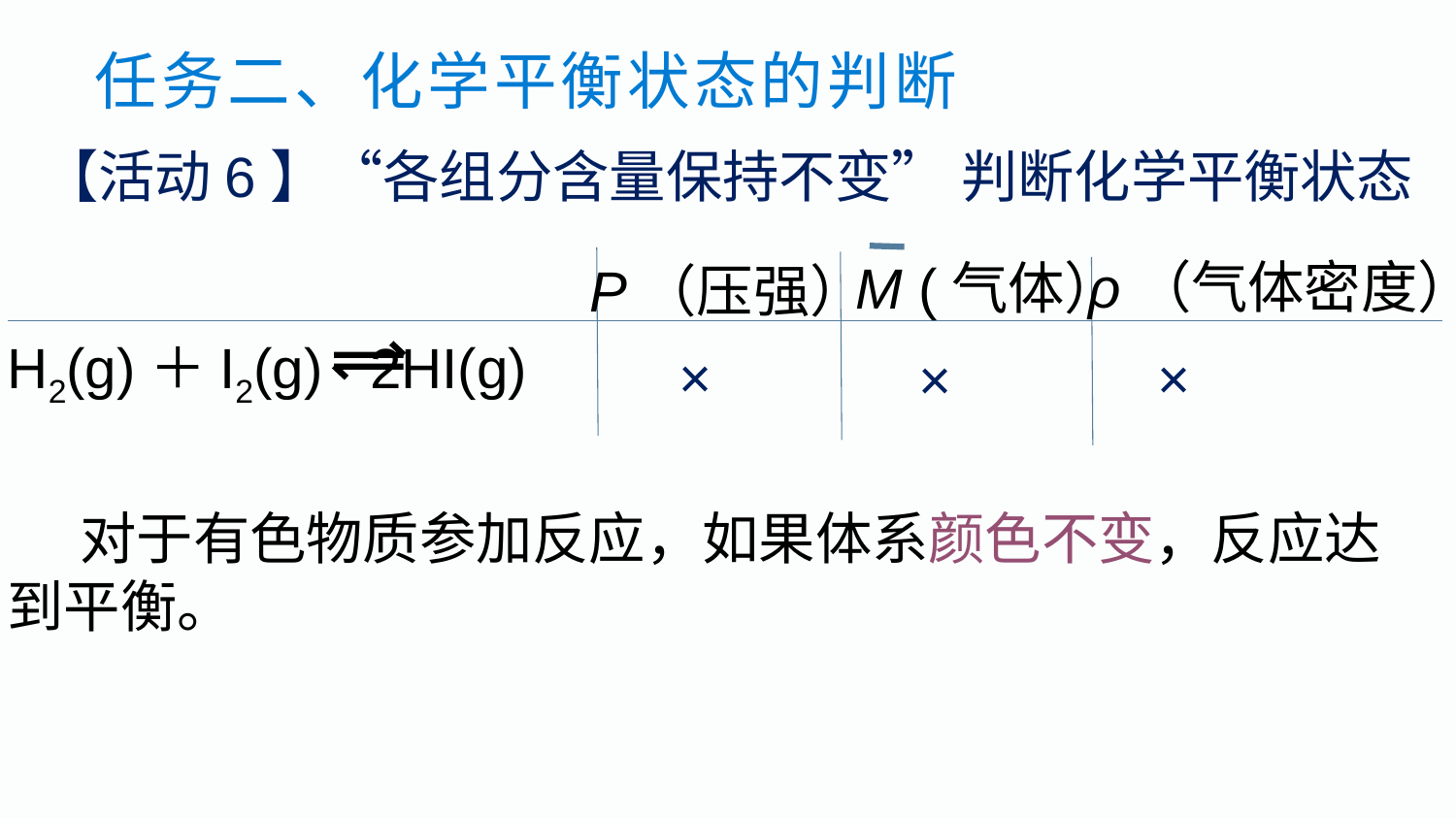

任务二、化学平衡状态的判断
【活动6】“各组分含量保持不变” 判断化学平衡状态
ρ（气体密度）
M (气体）
P（压强）
H2(g)＋I2(g)   2HI(g)
×
×
×

对于有色物质参加反应，如果体系颜色不变，反应达到平衡。